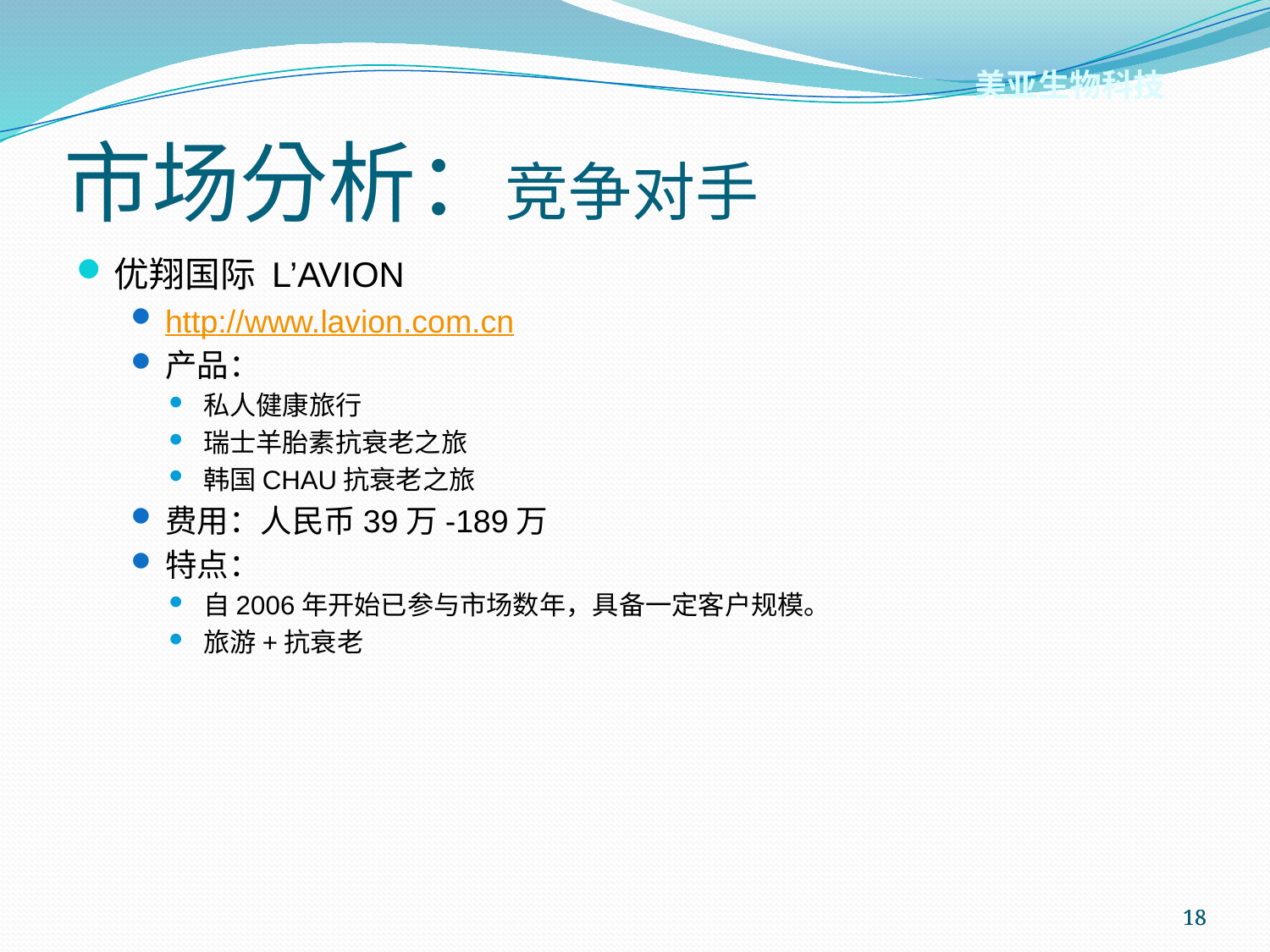

市场分析：竞争对手
美亚生物科技
优翔国际 L’AVION
http://www.lavion.com.cn
产品：
私人健康旅行
瑞士羊胎素抗衰老之旅
韩国CHAU抗衰老之旅
费用：人民币39万-189万
特点：
自2006年开始已参与市场数年，具备一定客户规模。
旅游+抗衰老
18
18